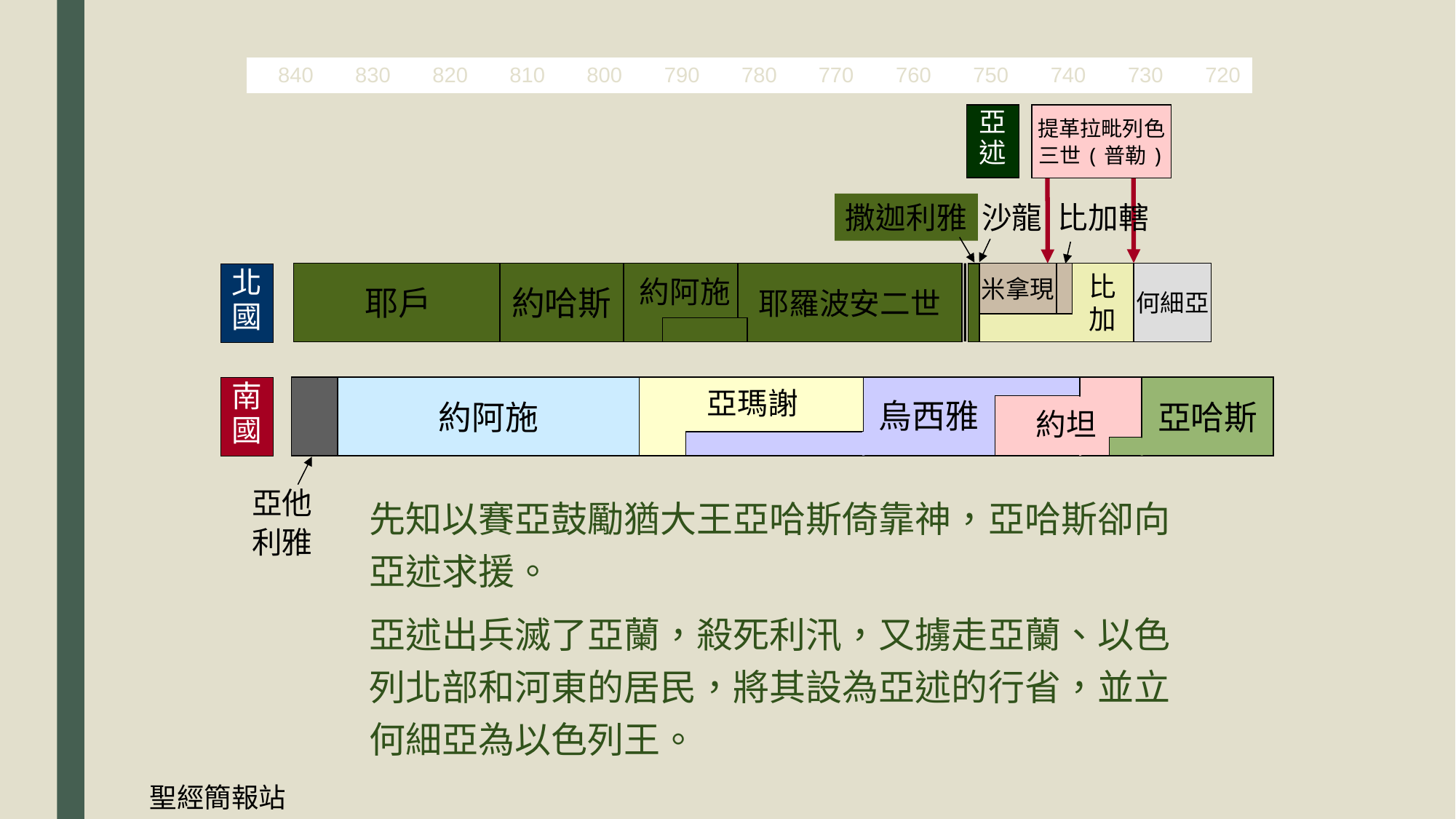

|  |  |  |  |  |  |  |  |  |  |  |  |
| --- | --- | --- | --- | --- | --- | --- | --- | --- | --- | --- | --- |
| 840 | 830 | 820 | 810 | 800 | 790 | 780 | 770 | 760 | 750 | 740 | 730 | 720 |
| --- | --- | --- | --- | --- | --- | --- | --- | --- | --- | --- | --- | --- |
亞
述
提革拉毗列色
三世(普勒)

撒迦利雅
沙龍
比加轄

耶戶
約哈斯

耶羅波安二世

米拿現

何細亞

北
國
比
加
約阿施

約阿施

亞哈斯

南
國
亞瑪謝
烏西雅

約坦

亞他
利雅
先知以賽亞鼓勵猶大王亞哈斯倚靠神，亞哈斯卻向亞述求援。
亞述出兵滅了亞蘭，殺死利汛，又擄走亞蘭、以色列北部和河東的居民，將其設為亞述的行省，並立何細亞為以色列王。
聖經簡報站